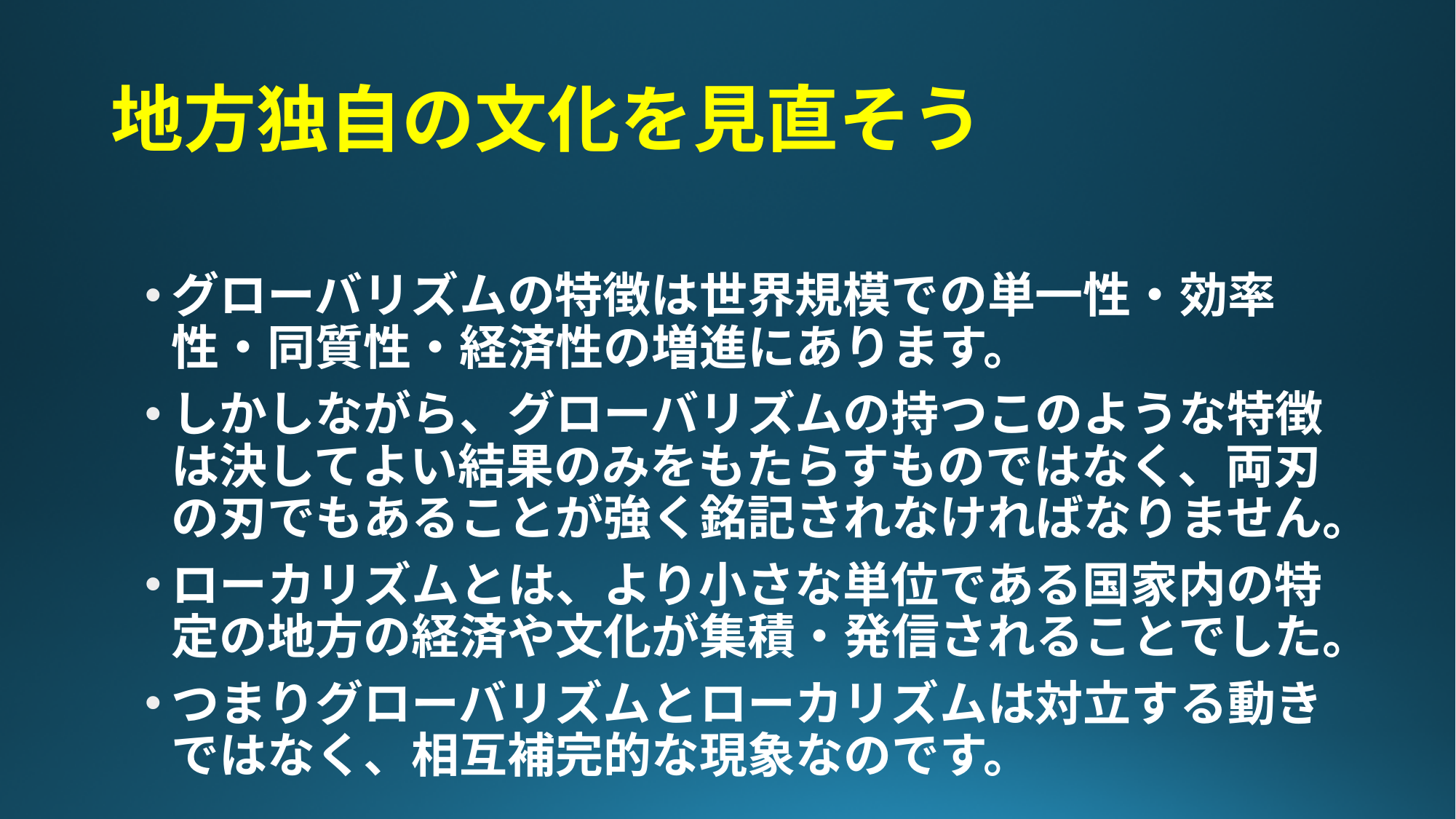

# 地方独自の文化を見直そう
グローバリズムの特徴は世界規模での単一性・効率性・同質性・経済性の増進にあります。
しかしながら、グローバリズムの持つこのような特徴は決してよい結果のみをもたらすものではなく、両刃の刃でもあることが強く銘記されなければなりません。
ローカリズムとは、より小さな単位である国家内の特定の地方の経済や文化が集積・発信されることでした。
つまりグローバリズムとローカリズムは対立する動きではなく、相互補完的な現象なのです。